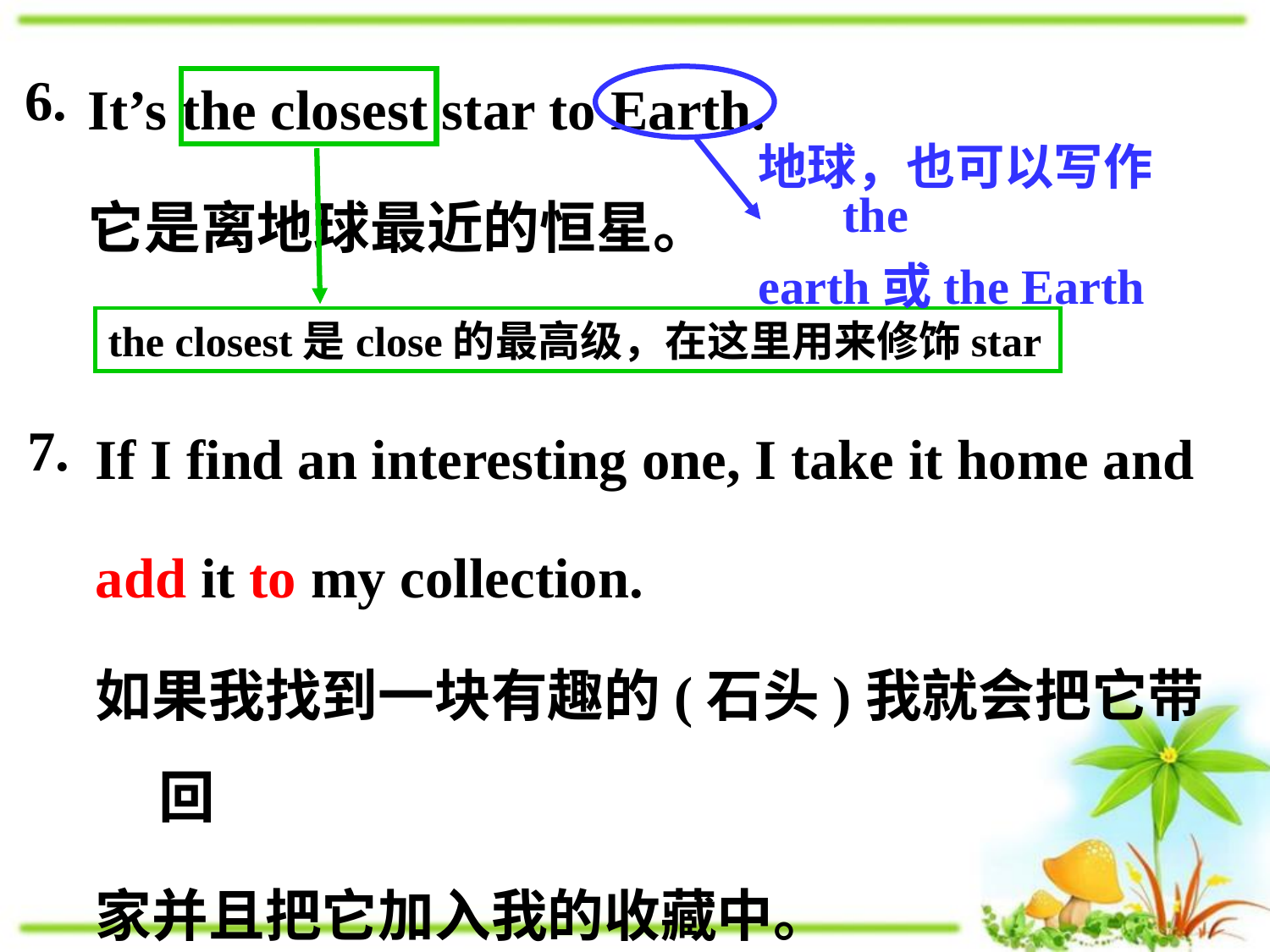

It’s the closest star to Earth.
它是离地球最近的恒星。
6.

地球，也可以写作the
earth或the Earth

the closest是close的最高级，在这里用来修饰star
If I find an interesting one, I take it home and
add it to my collection.
如果我找到一块有趣的(石头)我就会把它带回
家并且把它加入我的收藏中。
7.